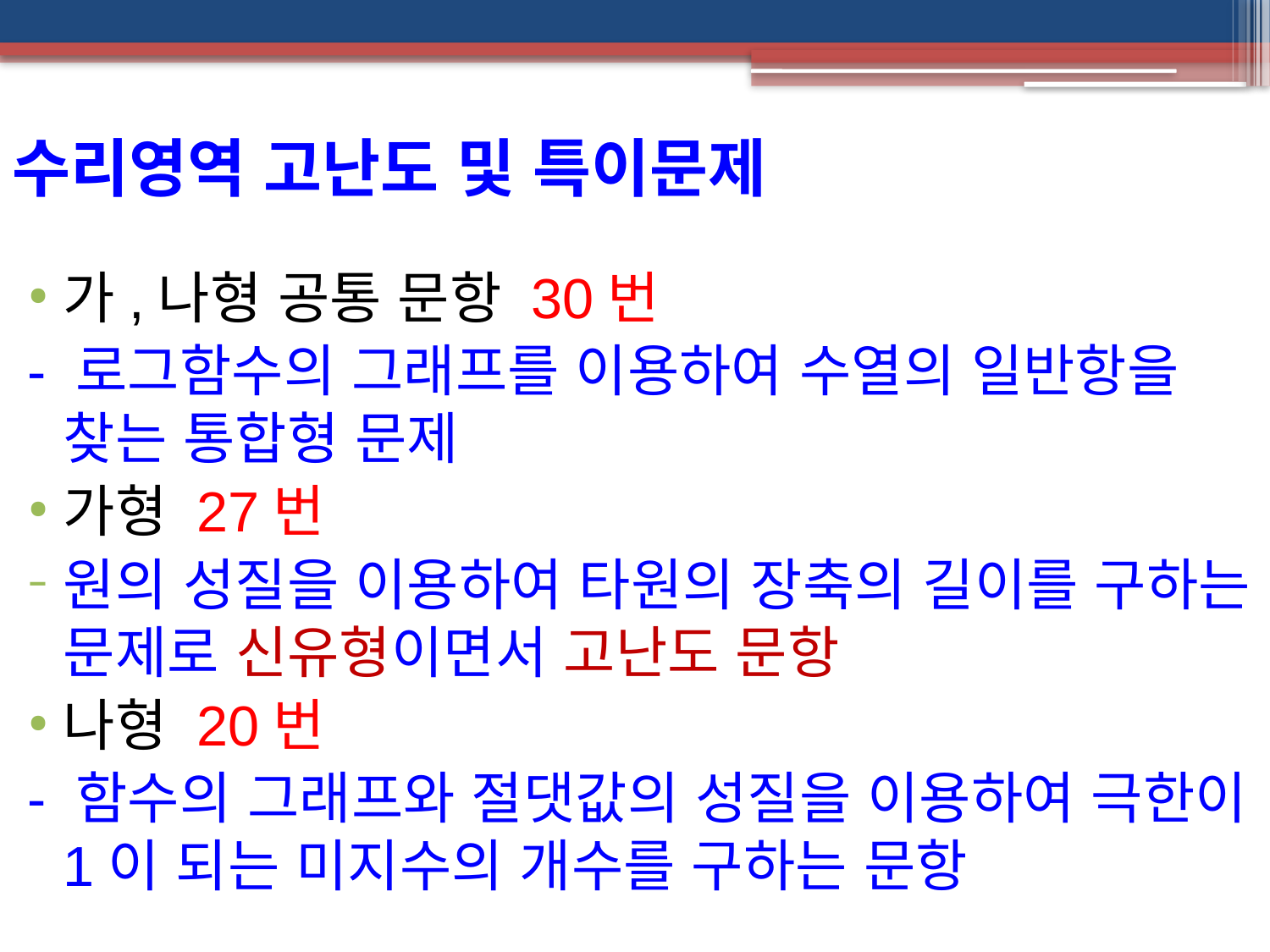

수리영역 고난도 및 특이문제
가,나형 공통 문항 30번
- 로그함수의 그래프를 이용하여 수열의 일반항을 찾는 통합형 문제
가형 27번
원의 성질을 이용하여 타원의 장축의 길이를 구하는 문제로 신유형이면서 고난도 문항
나형 20번
- 함수의 그래프와 절댓값의 성질을 이용하여 극한이 1이 되는 미지수의 개수를 구하는 문항